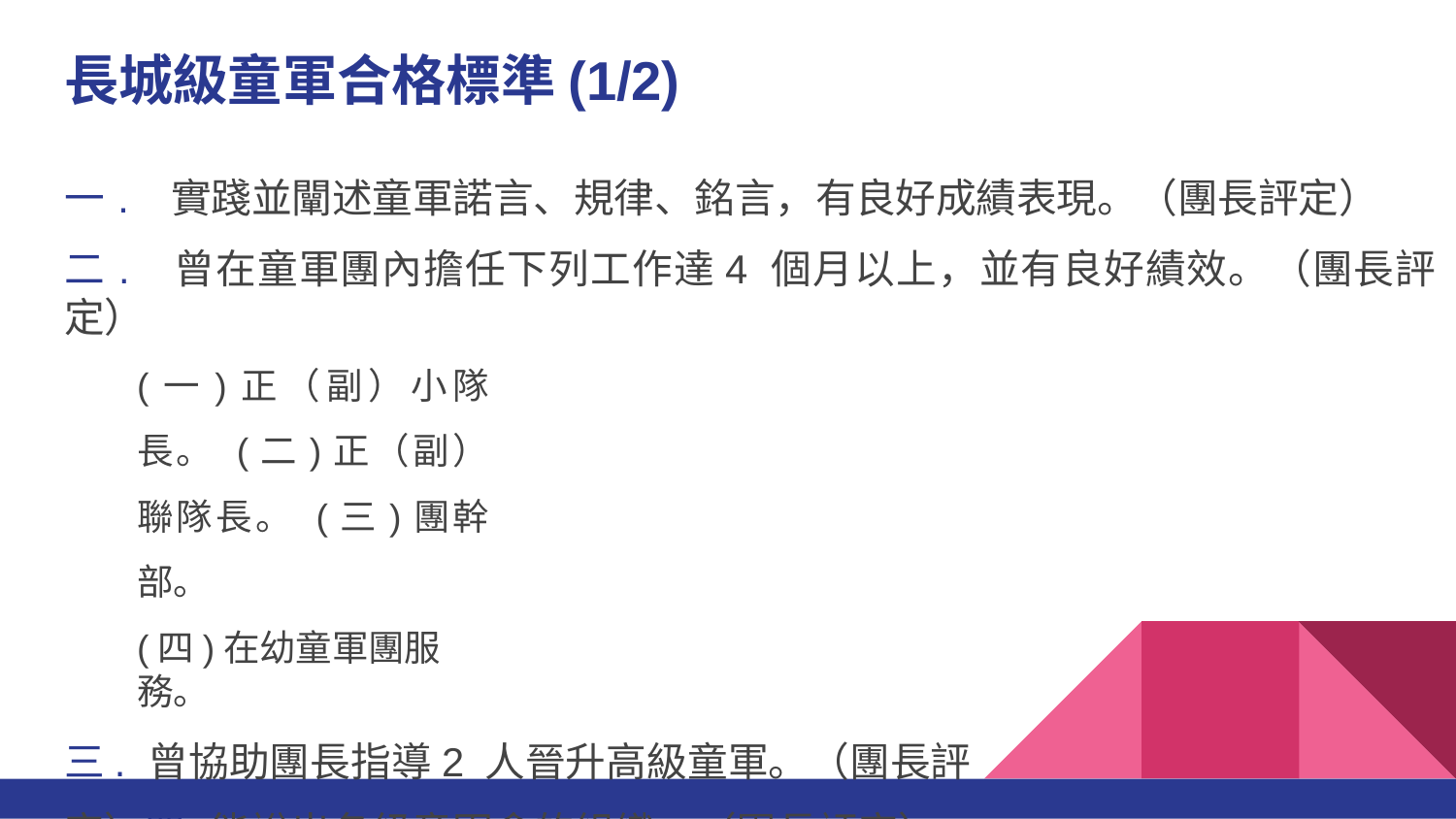

# 長城級童軍合格標準(1/2)
一.  實踐並闡述童軍諾言、規律、銘言，有良好成績表現。（團長評定）
二.  曾在童軍團內擔任下列工作達4 個月以上，並有良好績效。（團長評定）
(一)正（副）小隊長。 (二)正（副）聯隊長。 (三)團幹部。
(四)在幼童軍團服務。
三.	曾協助團長指導2 人晉升高級童軍。（團長評定）四.	能說出各級童軍會的組織。（團長評定）